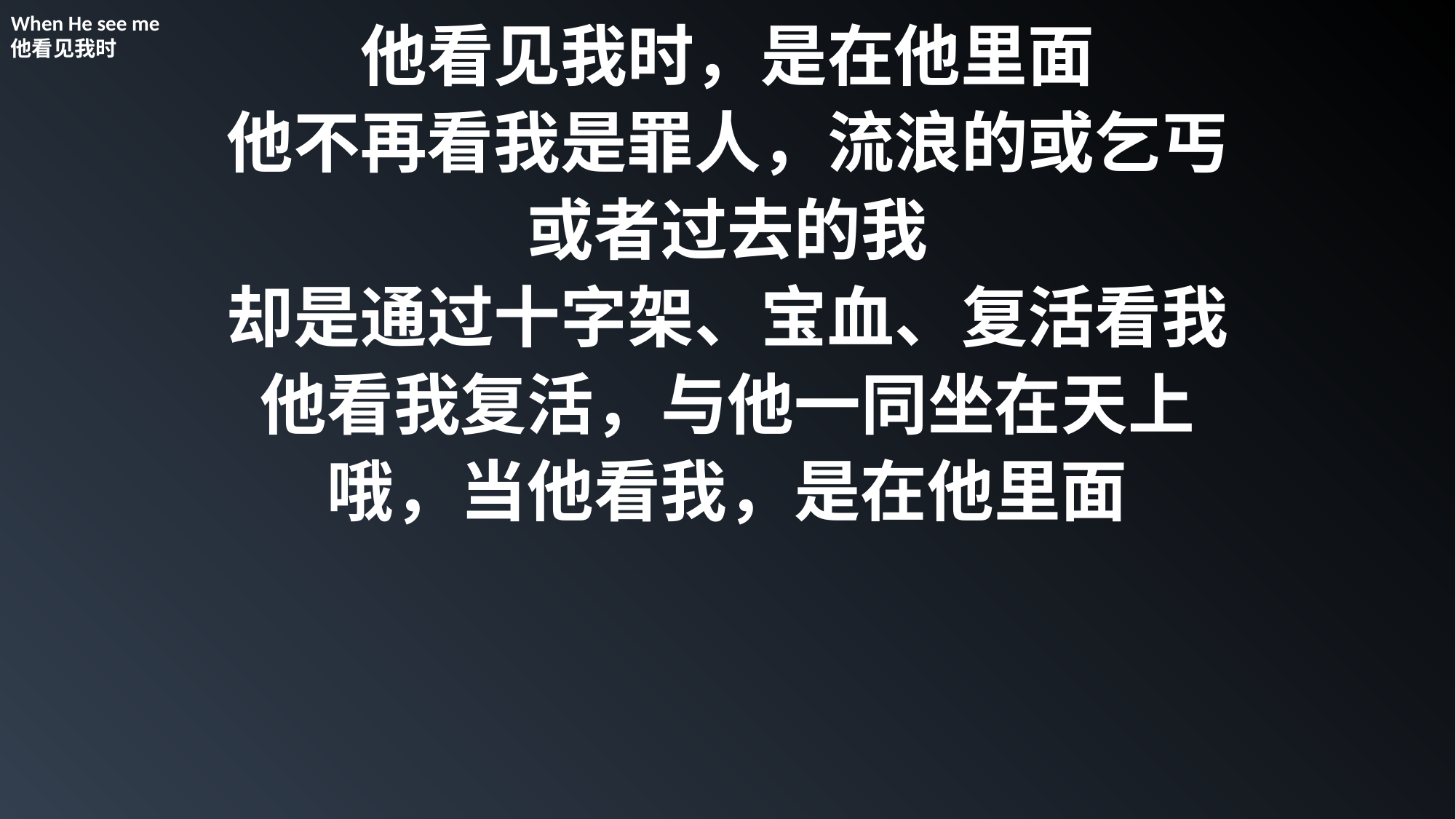

When He see me
他看见我时
他看见我时，是在他里面
他不再看我是罪人，流浪的或乞丐
或者过去的我
却是通过十字架、宝血、复活看我
他看我复活，与他一同坐在天上
哦，当他看我，是在他里面